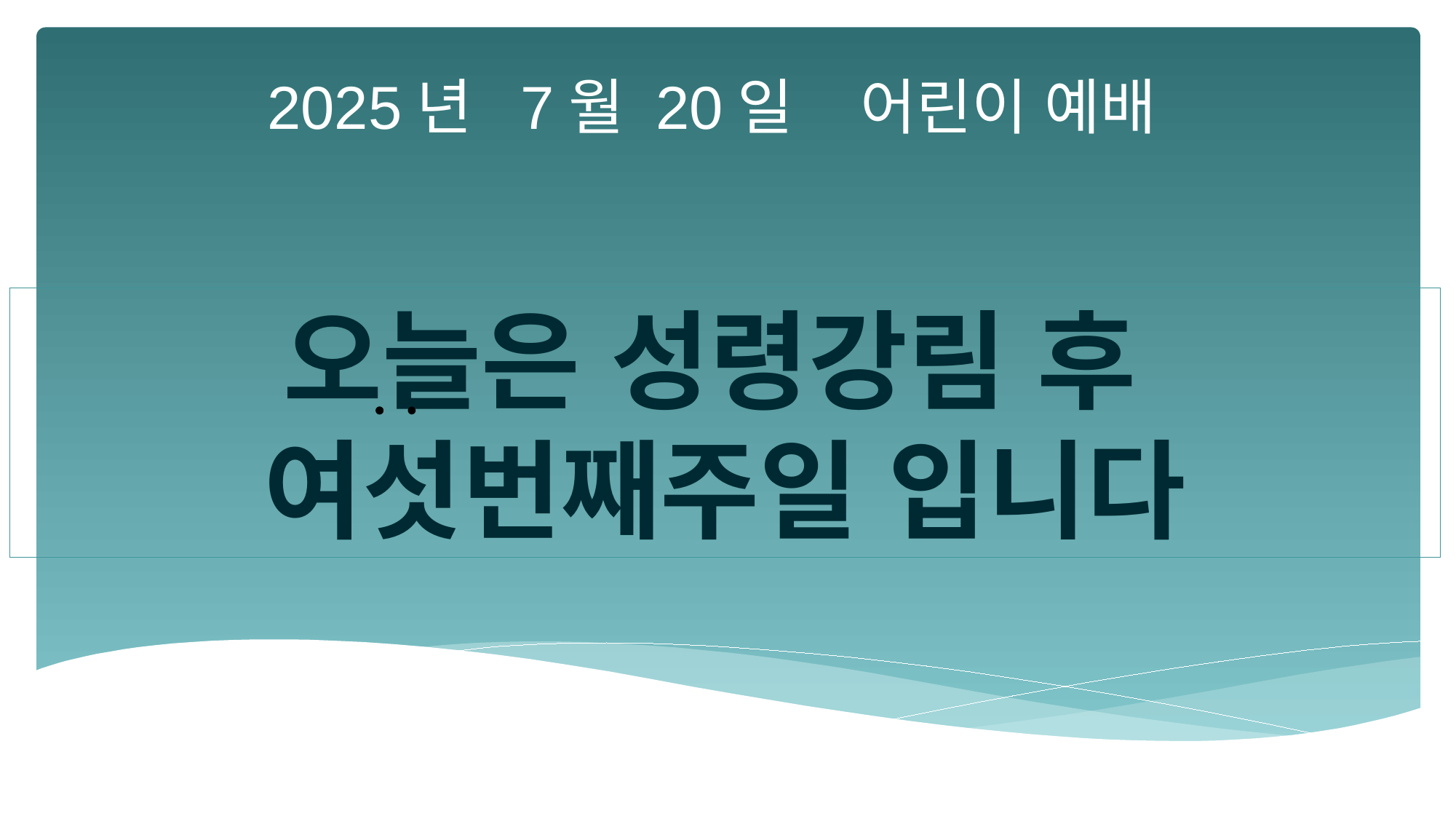

2025년  7월 20일    어린이 예배
오늘은 성령강림 후
여섯번째주일 입니다
•
•
•